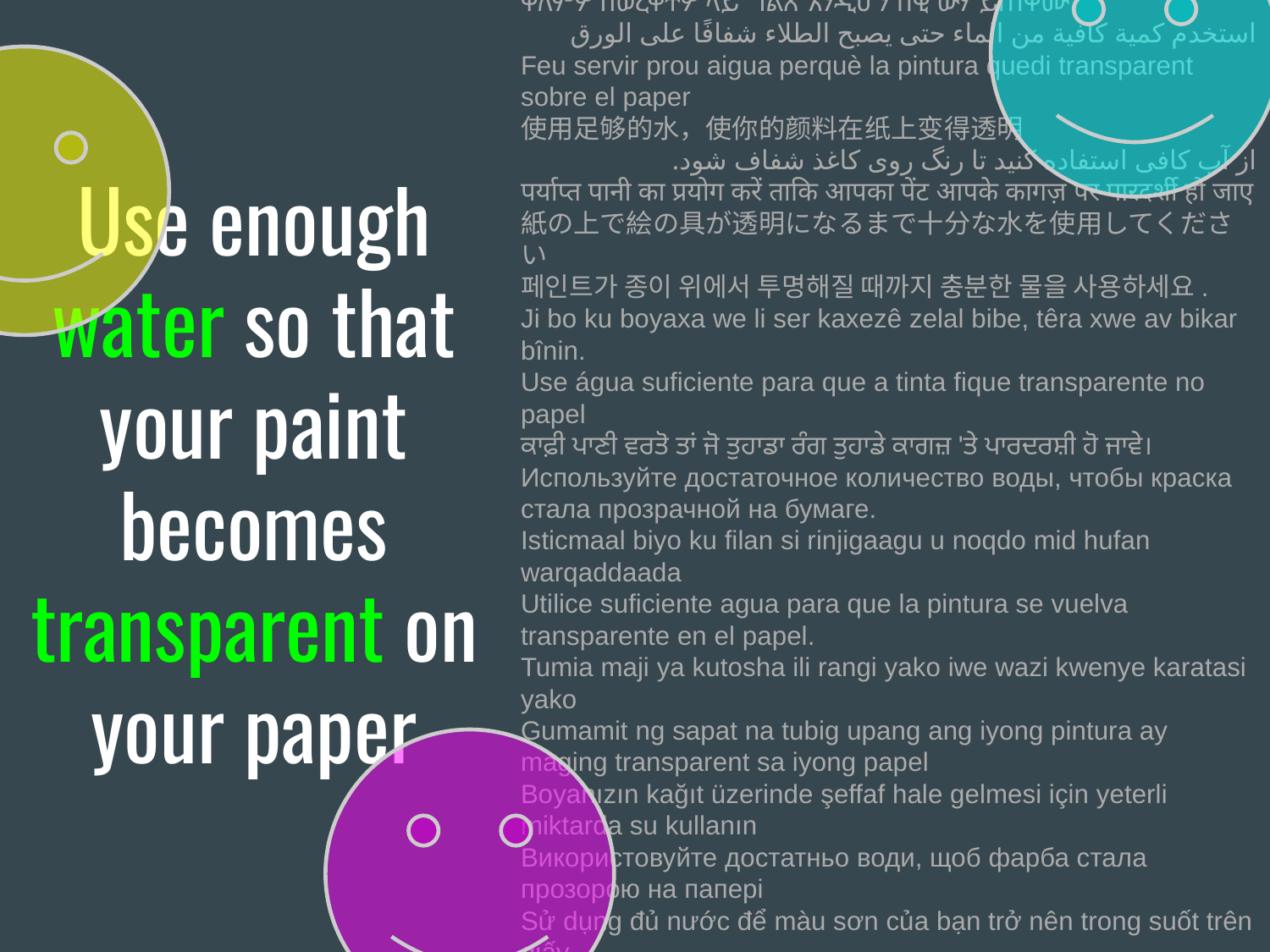

Use enough water so that your paint becomes transparent on your paper

ቀለምዎ በወረቀትዎ ላይ ግልጽ እንዲሆን በቂ ውሃ ይጠቀሙ
استخدم كمية كافية من الماء حتى يصبح الطلاء شفافًا على الورق
Feu servir prou aigua perquè la pintura quedi transparent sobre el paper
使用足够的水，使你的颜料在纸上变得透明
از آب کافی استفاده کنید تا رنگ روی کاغذ شفاف شود.
पर्याप्त पानी का प्रयोग करें ताकि आपका पेंट आपके कागज़ पर पारदर्शी हो जाए
紙の上で絵の具が透明になるまで十分な水を使用してください
페인트가 종이 위에서 투명해질 때까지 충분한 물을 사용하세요.
Ji bo ku boyaxa we li ser kaxezê zelal bibe, têra xwe av bikar bînin.
Use água suficiente para que a tinta fique transparente no papel
ਕਾਫ਼ੀ ਪਾਣੀ ਵਰਤੋ ਤਾਂ ਜੋ ਤੁਹਾਡਾ ਰੰਗ ਤੁਹਾਡੇ ਕਾਗਜ਼ 'ਤੇ ਪਾਰਦਰਸ਼ੀ ਹੋ ਜਾਵੇ।
Используйте достаточное количество воды, чтобы краска стала прозрачной на бумаге.
Isticmaal biyo ku filan si rinjigaagu u noqdo mid hufan warqaddaada
Utilice suficiente agua para que la pintura se vuelva transparente en el papel.
Tumia maji ya kutosha ili rangi yako iwe wazi kwenye karatasi yako
Gumamit ng sapat na tubig upang ang iyong pintura ay maging transparent sa iyong papel
Boyanızın kağıt üzerinde şeffaf hale gelmesi için yeterli miktarda su kullanın
Використовуйте достатньо води, щоб фарба стала прозорою на папері
Sử dụng đủ nước để màu sơn của bạn trở nên trong suốt trên giấy